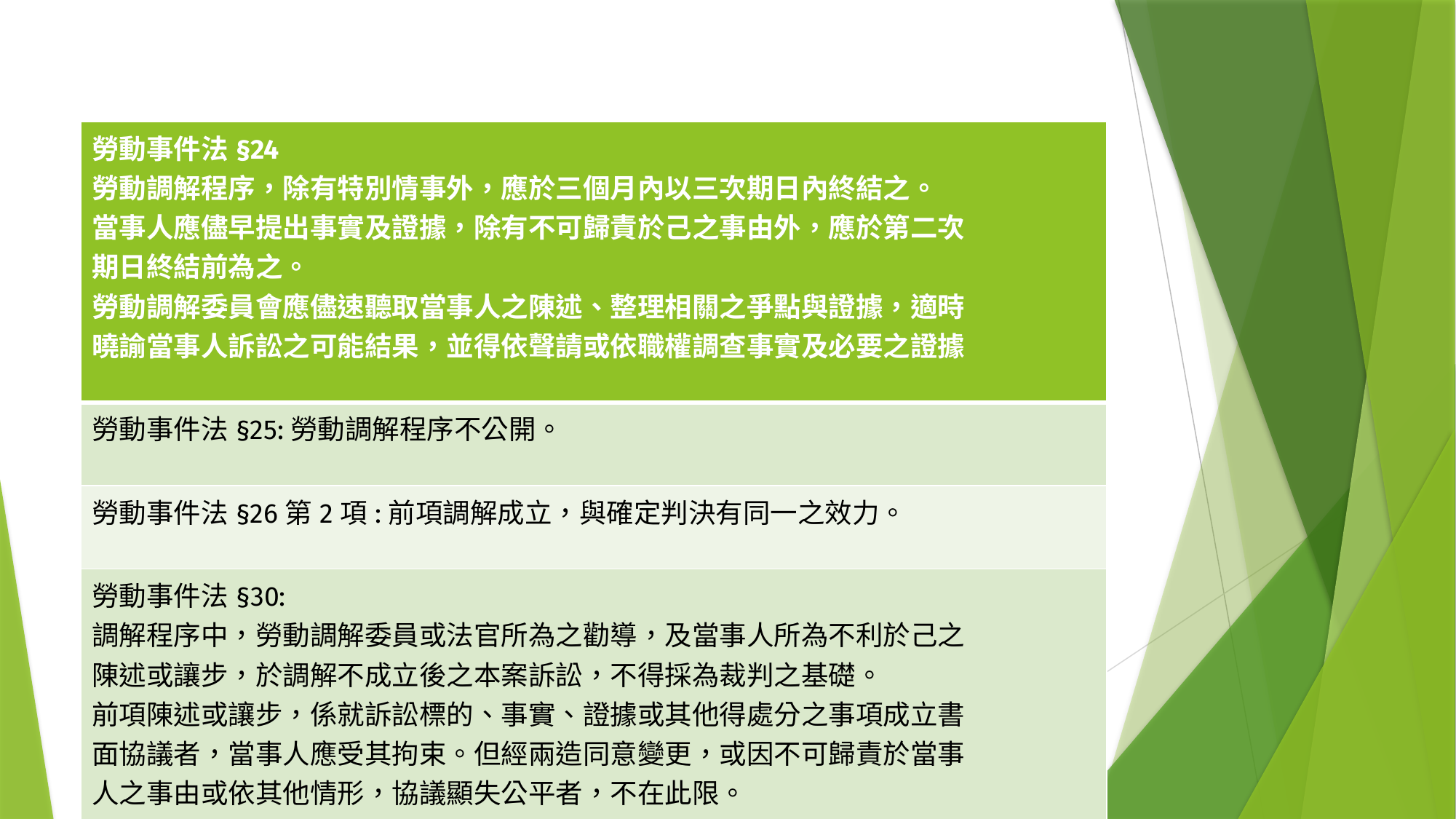

#
| 勞動事件法§24 勞動調解程序，除有特別情事外，應於三個月內以三次期日內終結之。 當事人應儘早提出事實及證據，除有不可歸責於己之事由外，應於第二次 期日終結前為之。 勞動調解委員會應儘速聽取當事人之陳述、整理相關之爭點與證據，適時 曉諭當事人訴訟之可能結果，並得依聲請或依職權調查事實及必要之證據 |
| --- |
| 勞動事件法§25:勞動調解程序不公開。 |
| 勞動事件法§26第2項:前項調解成立，與確定判決有同一之效力。 |
| 勞動事件法§30: 調解程序中，勞動調解委員或法官所為之勸導，及當事人所為不利於己之 陳述或讓步，於調解不成立後之本案訴訟，不得採為裁判之基礎。 前項陳述或讓步，係就訴訟標的、事實、證據或其他得處分之事項成立書 面協議者，當事人應受其拘束。但經兩造同意變更，或因不可歸責於當事 人之事由或依其他情形，協議顯失公平者，不在此限。 |